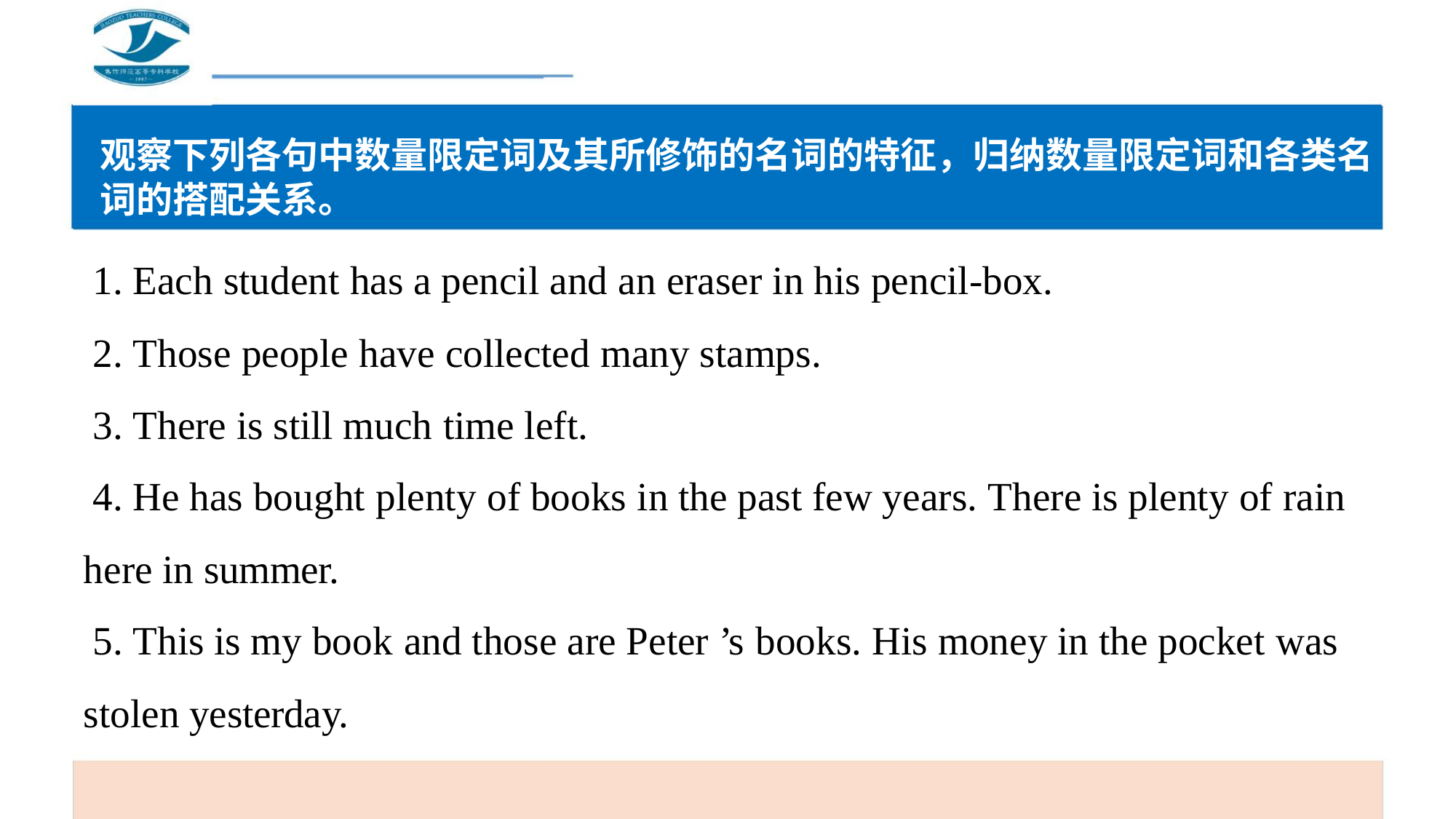

观察下列各句中数量限定词及其所修饰的名词的特征，归纳数量限定词和各类名
词的搭配关系。
1. Each student has a pencil and an eraser in his pencil-box.
2. Those people have collected many stamps.
3. There is still much time left.
4. He has bought plenty of books in the past few years. There is plenty of rain
here in summer.
5. This is my book and those are Peter ’s books. His money in the pocket was
stolen yesterday.